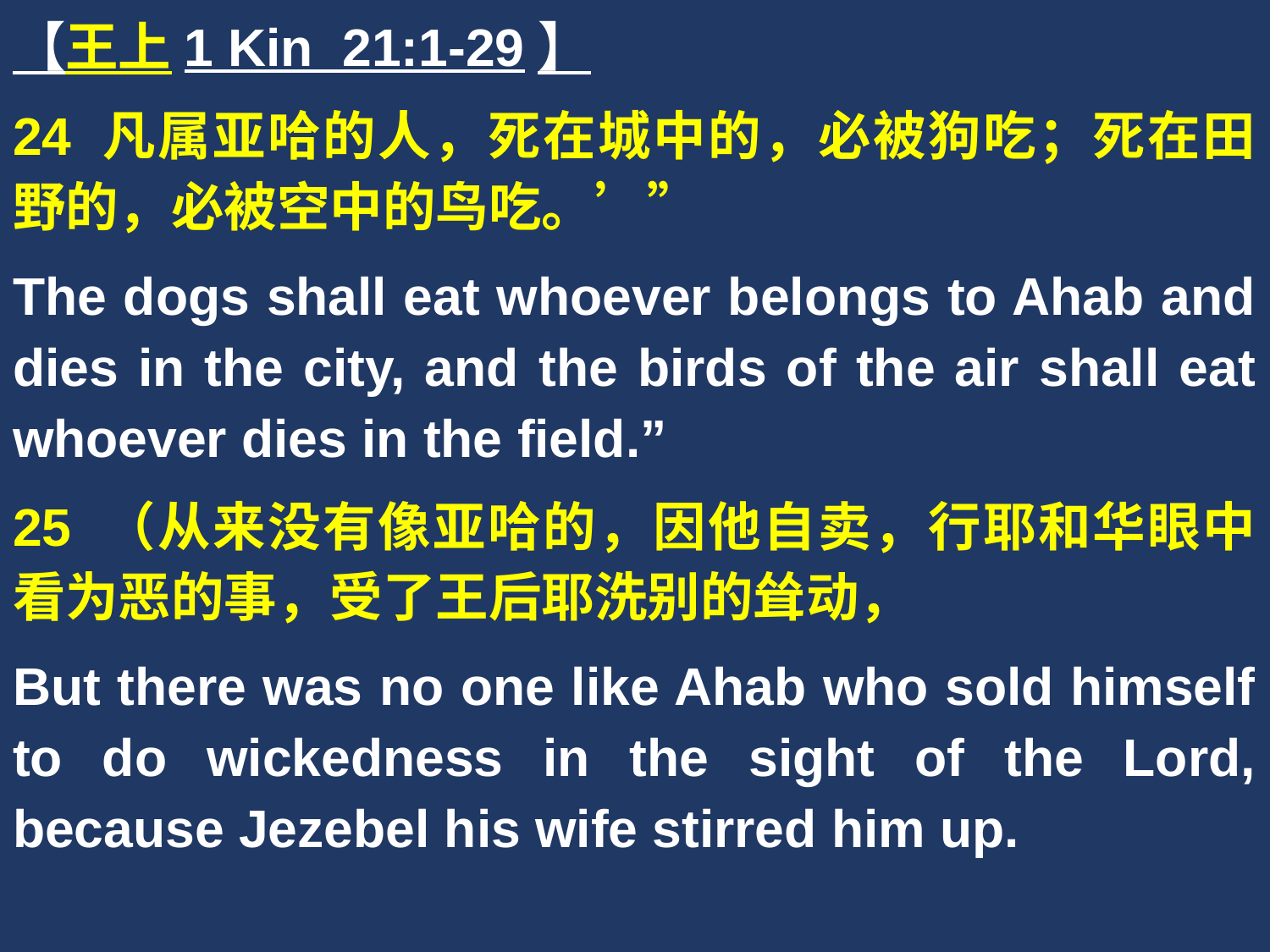

【王上1 Kin  21:1-29】
24 凡属亚哈的人，死在城中的，必被狗吃；死在田野的，必被空中的鸟吃。’”
The dogs shall eat whoever belongs to Ahab and dies in the city, and the birds of the air shall eat whoever dies in the field.”
25 （从来没有像亚哈的，因他自卖，行耶和华眼中看为恶的事，受了王后耶洗别的耸动，
But there was no one like Ahab who sold himself to do wickedness in the sight of the Lord, because Jezebel his wife stirred him up.